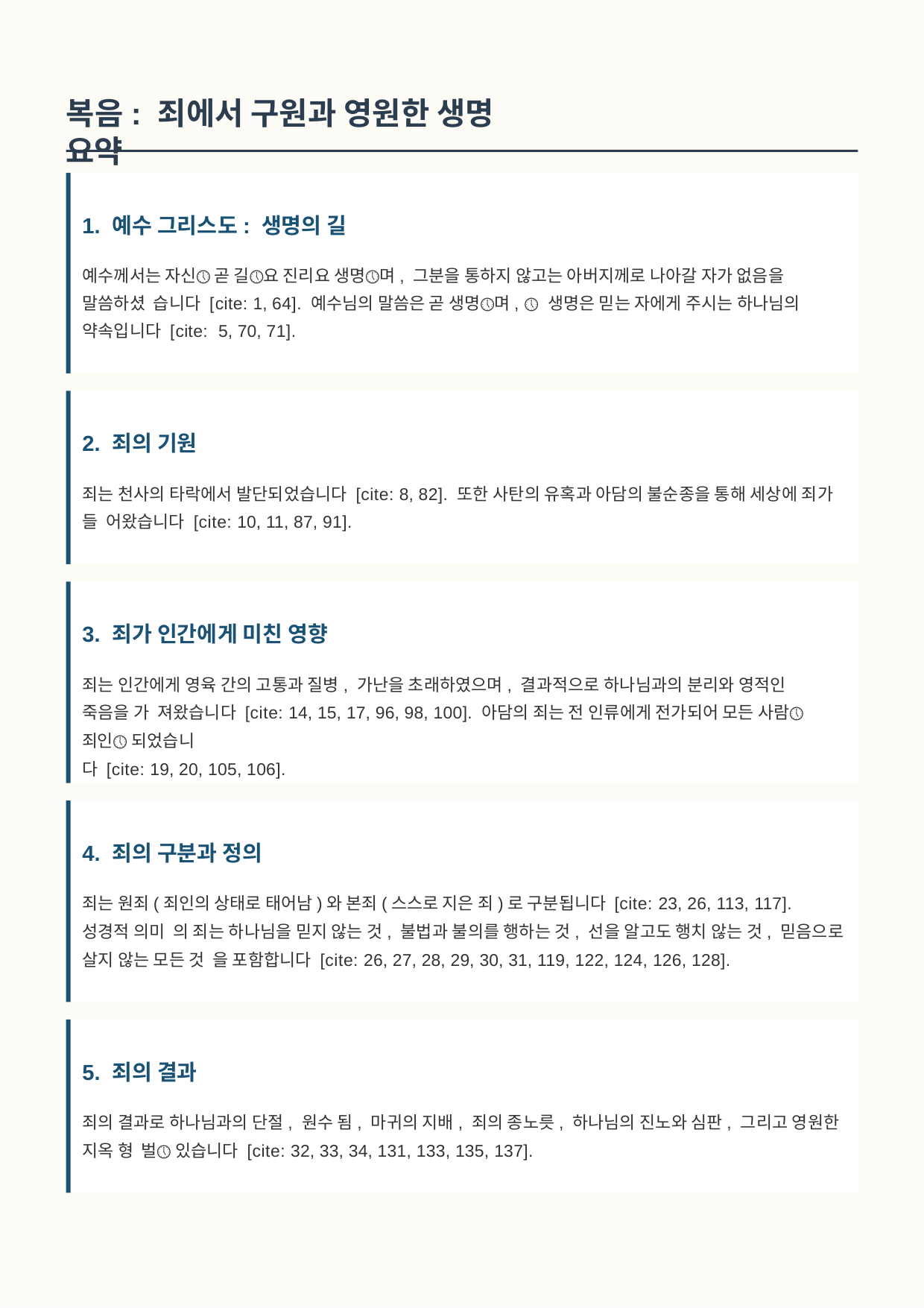

복음: 죄에서 구원과 영원한 생명 요약

1. 예수 그리스도: 생명의 길
예수께서는 자신🕔 곧 길🕔요 진리요 생명🕔며, 그분을 통하지 않고는 아버지께로 나아갈 자가 없음을 말씀하셨  습니다 [cite: 1, 64]. 예수님의 말씀은 곧 생명🕔며, 🕔 생명은 믿는 자에게 주시는 하나님의 약속입니다 [cite:  5, 70, 71].

2. 죄의 기원
죄는 천사의 타락에서 발단되었습니다 [cite: 8, 82]. 또한 사탄의 유혹과 아담의 불순종을 통해 세상에 죄가 들  어왔습니다 [cite: 10, 11, 87, 91].

3. 죄가 인간에게 미친 영향
죄는 인간에게 영육 간의 고통과 질병, 가난을 초래하였으며, 결과적으로 하나님과의 분리와 영적인 죽음을 가  져왔습니다 [cite: 14, 15, 17, 96, 98, 100]. 아담의 죄는 전 인류에게 전가되어 모든 사람🕔 죄인🕔 되었습니
다 [cite: 19, 20, 105, 106].

4. 죄의 구분과 정의
죄는 원죄(죄인의 상태로 태어남)와 본죄(스스로 지은 죄)로 구분됩니다 [cite: 23, 26, 113, 117]. 성경적 의미  의 죄는 하나님을 믿지 않는 것, 불법과 불의를 행하는 것, 선을 알고도 행치 않는 것, 믿음으로 살지 않는 모든 것  을 포함합니다 [cite: 26, 27, 28, 29, 30, 31, 119, 122, 124, 126, 128].

5. 죄의 결과
죄의 결과로 하나님과의 단절, 원수 됨, 마귀의 지배, 죄의 종노릇, 하나님의 진노와 심판, 그리고 영원한 지옥 형  벌🕔 있습니다 [cite: 32, 33, 34, 131, 133, 135, 137].